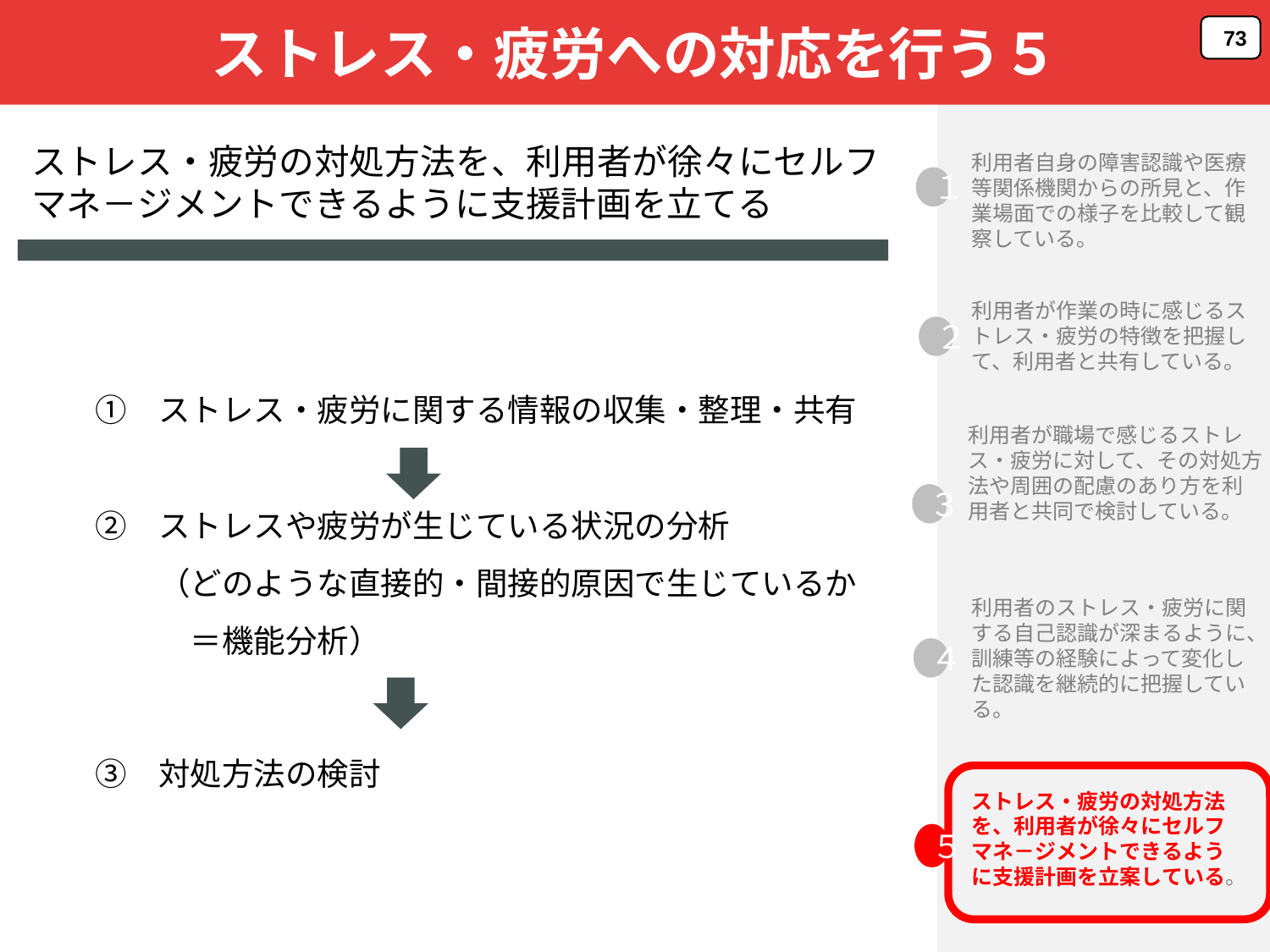

ストレス・疲労への対応を行う５

73

ストレス・疲労の対処方法を、利用者が徐々にセルフマネ－ジメントできるように支援計画を立てる
利用者自身の障害認識や医療等関係機関からの所見と、作業場面での様子を比較して観察している。
１
２
３
４
５

利用者が作業の時に感じるストレス・疲労の特徴を把握して、利用者と共有している。
　 ストレス・疲労のセルフマネジメントに向け
　　①　ストレス・疲労に関する情報の収集・整理・共有

　　②　ストレスや疲労が生じている状況の分析
　　　　（どのような直接的・間接的原因で生じているか
　　　　　＝機能分析）

　　③　対処方法の検討
利用者が職場で感じるストレス・疲労に対して、その対処方法や周囲の配慮のあり方を利用者と共同で検討している。

利用者のストレス・疲労に関する自己認識が深まるように、訓練等の経験によって変化した認識を継続的に把握している。

ストレス・疲労の対処方法を、利用者が徐々にセルフマネ－ジメントできるように支援計画を立案している。